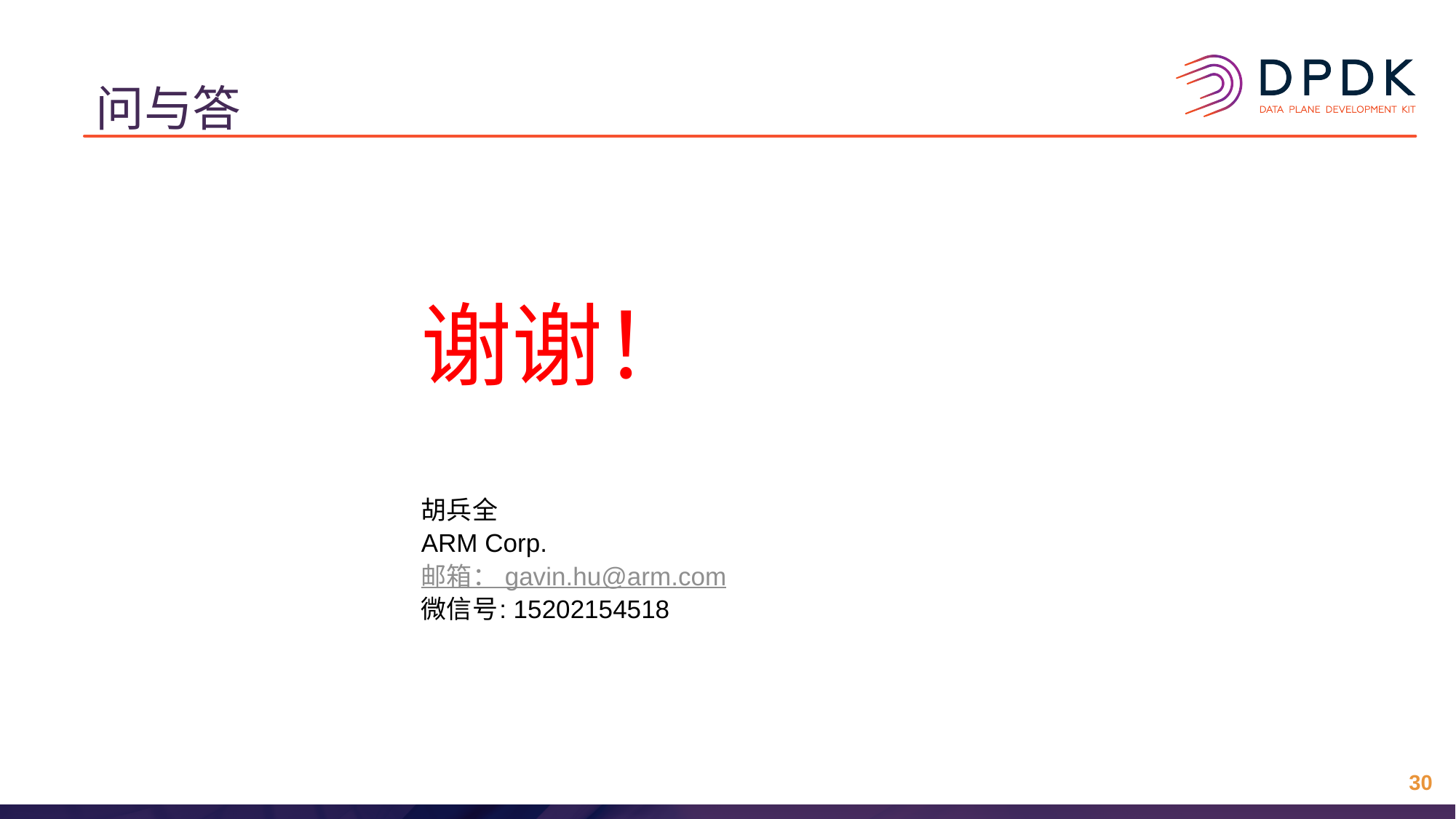

# 问与答
谢谢！
胡兵全
ARM Corp.
邮箱： gavin.hu@arm.com
微信号: 15202154518